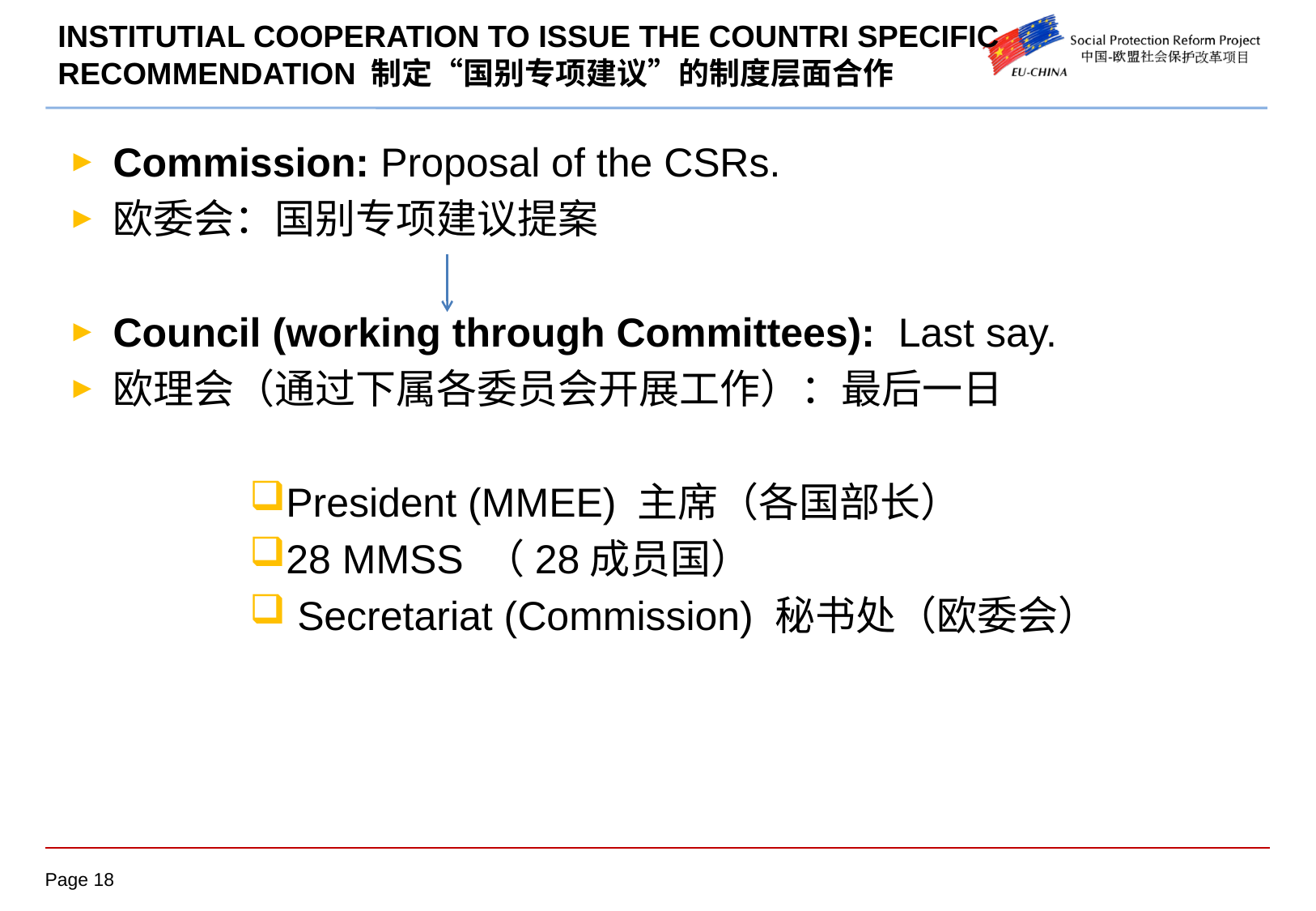

# INSTITUTIAL COOPERATION TO ISSUE THE COUNTRI SPECIFIC RECOMMENDATION 制定“国别专项建议”的制度层面合作
Commission: Proposal of the CSRs.
欧委会：国别专项建议提案

Council (working through Committees):  Last say.
欧理会（通过下属各委员会开展工作）：最后一日

President (MMEE) 主席（各国部长）
28 MMSS （28成员国）
 Secretariat (Commission) 秘书处（欧委会）